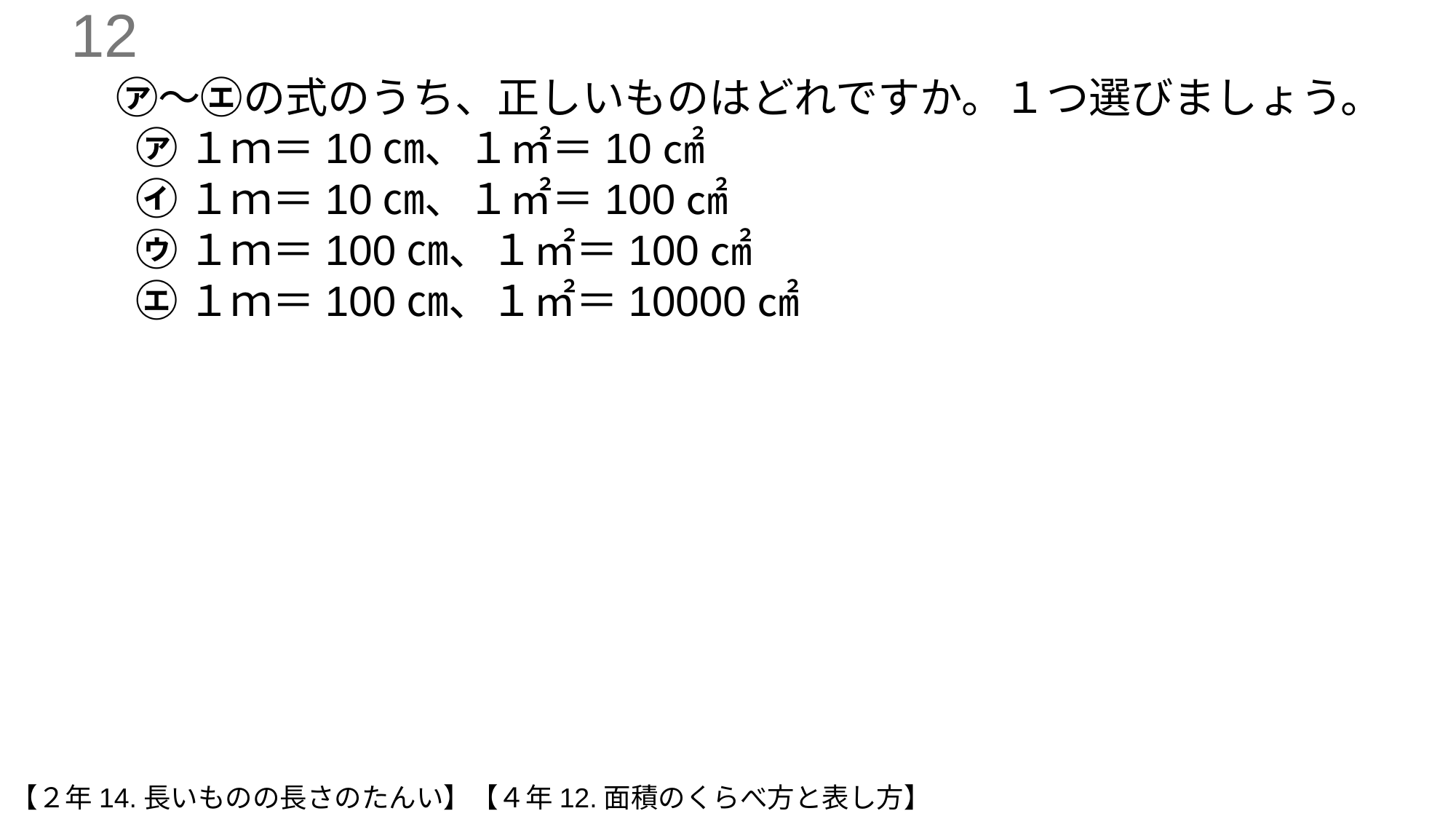

12
㋐～㋓の式のうち、正しいものはどれですか。１つ選びましょう。
 ㋐ １ｍ＝10㎝、１㎡＝10㎠
 ㋑ １ｍ＝10㎝、１㎡＝100㎠
 ㋒ １ｍ＝100㎝、１㎡＝100㎠
 ㋓ １ｍ＝100㎝、１㎡＝10000㎠
【２年14.長いものの長さのたんい】【４年12.面積のくらべ方と表し方】